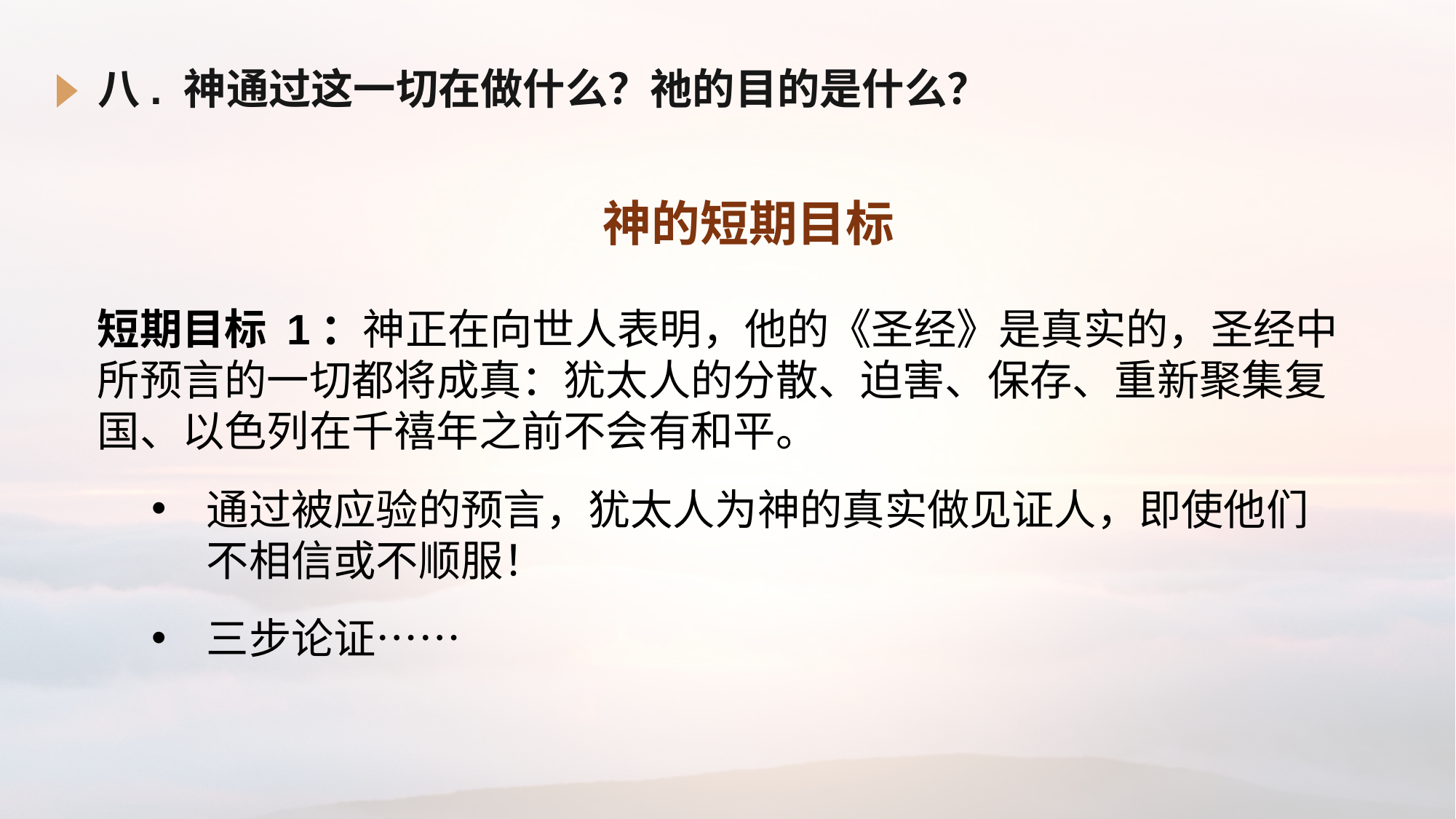

# 八. 神通过这一切在做什么？祂的目的是什么？
神的短期目标
短期目标 1：神正在向世人表明，他的《圣经》是真实的，圣经中所预言的一切都将成真：犹太人的分散、迫害、保存、重新聚集复国、以色列在千禧年之前不会有和平。
通过被应验的预言，犹太人为神的真实做见证人，即使他们不相信或不顺服！
三步论证……